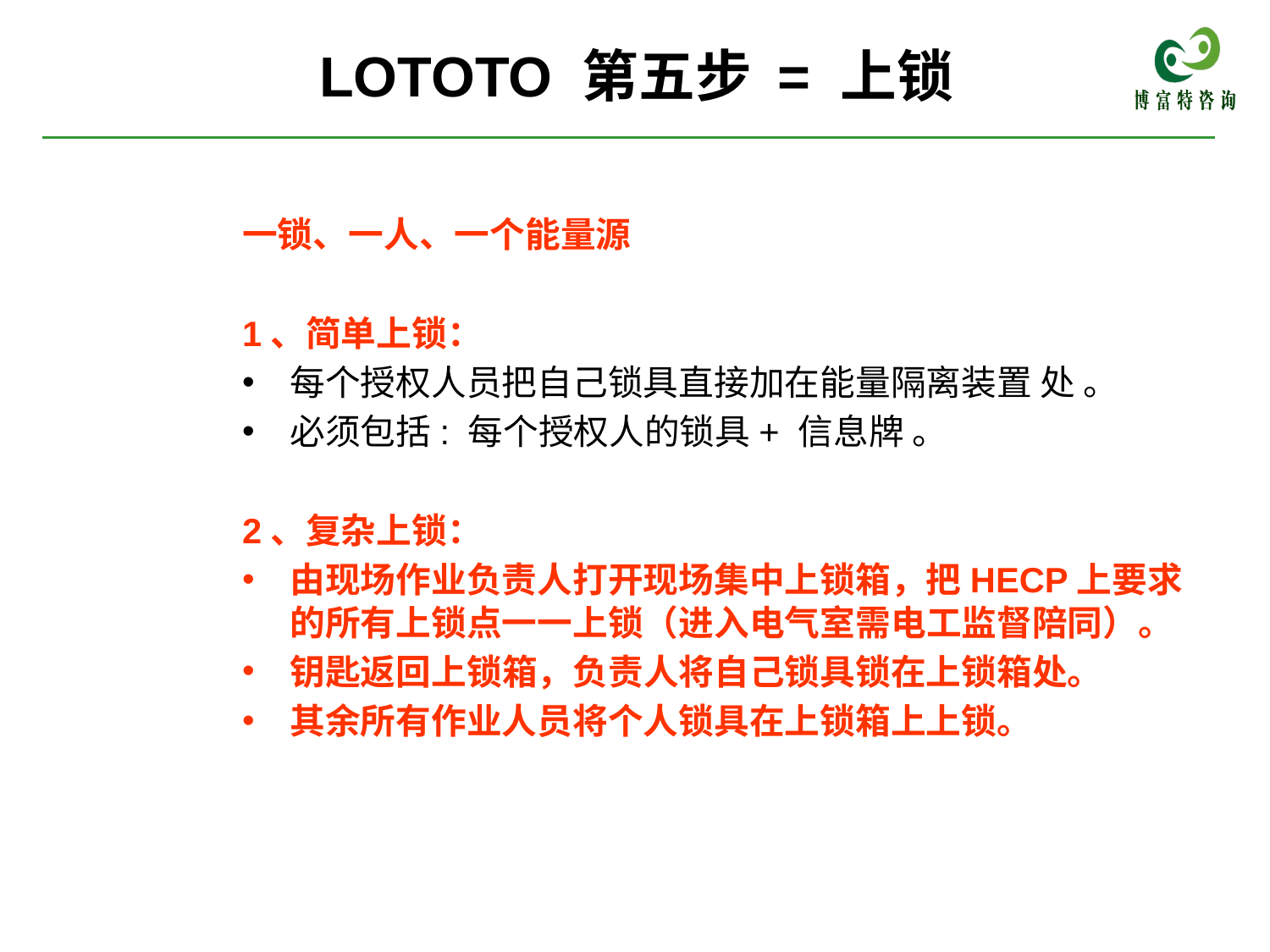

# LOTOTO 第五步 = 上锁
一锁、一人、一个能量源

1、简单上锁：
每个授权人员把自己锁具直接加在能量隔离装置 处 。
必须包括: 每个授权人的锁具+ 信息牌 。

2、复杂上锁：
由现场作业负责人打开现场集中上锁箱，把HECP上要求的所有上锁点一一上锁（进入电气室需电工监督陪同）。
钥匙返回上锁箱，负责人将自己锁具锁在上锁箱处。
其余所有作业人员将个人锁具在上锁箱上上锁。